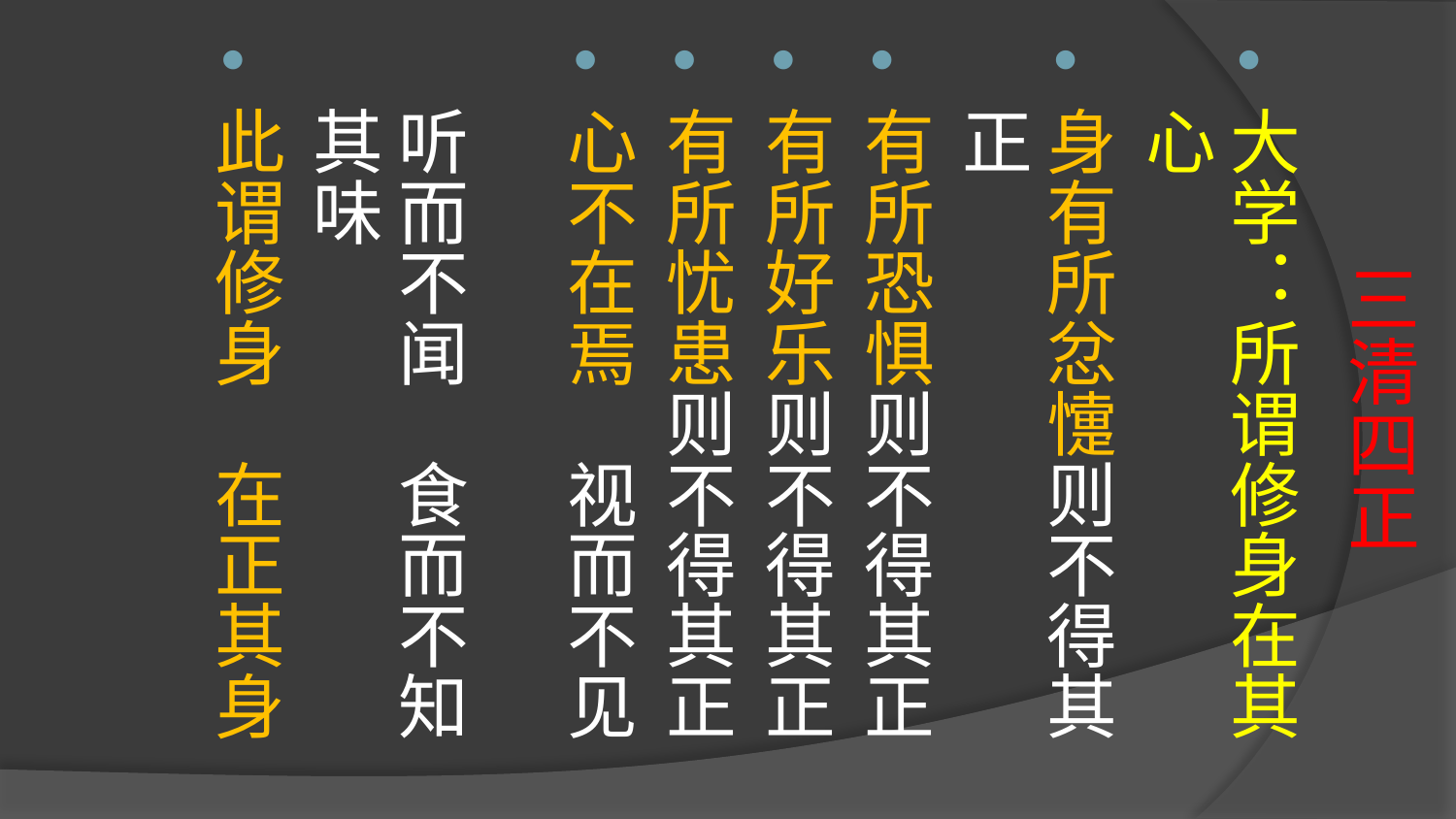

# 三清四正
大学：所谓修身在其心
身有所忿懥则不得其正
有所恐惧则不得其正
有所好乐则不得其正
有所忧患则不得其正
心不在焉　视而不见　
听而不闻　食而不知其味
此谓修身　在正其身